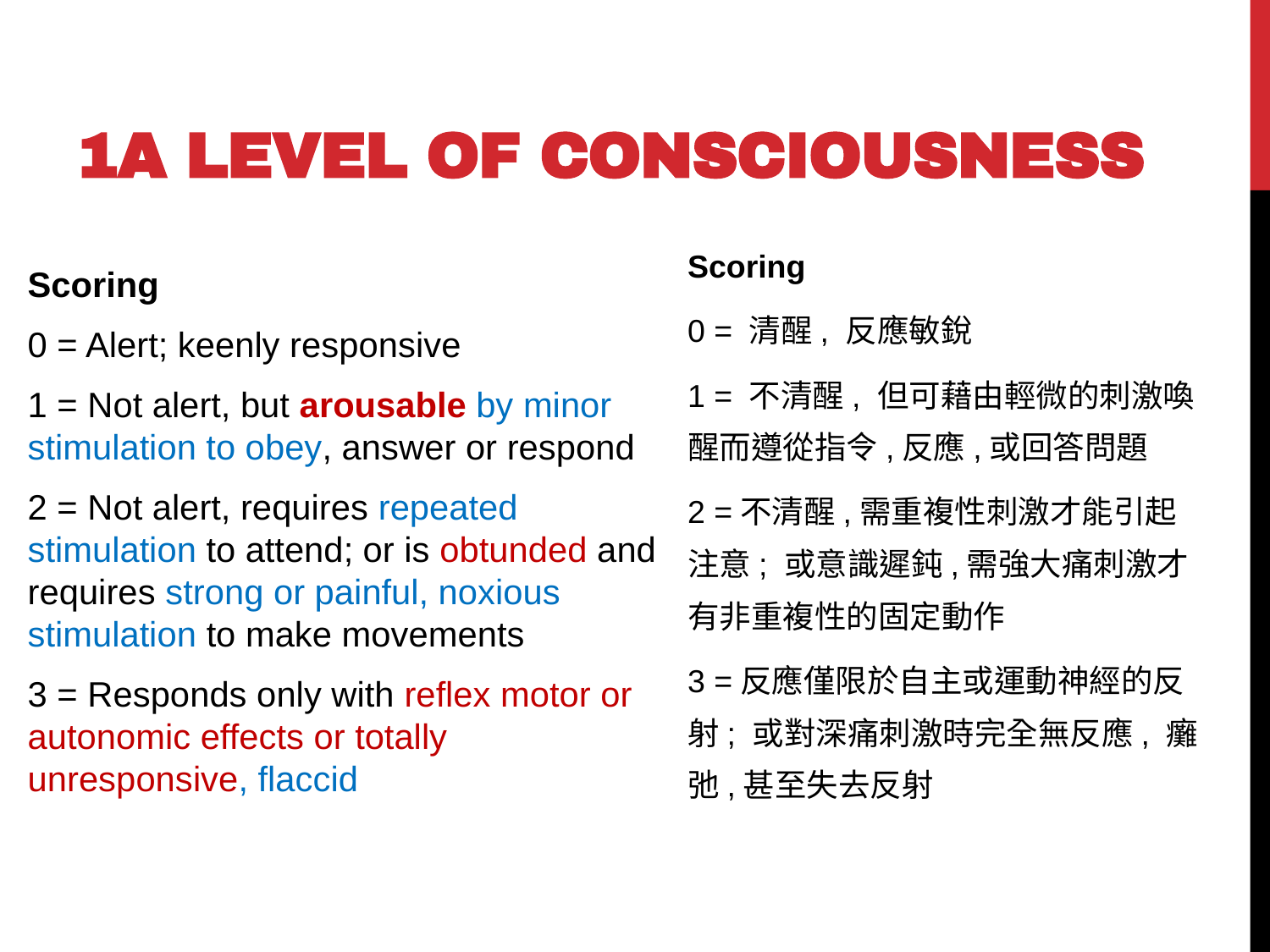

# 1a Level of Consciousness
Scoring
0 = 清醒, 反應敏銳
1 = 不清醒, 但可藉由輕微的刺激喚醒而遵從指令,反應,或回答問題
2 =不清醒,需重複性刺激才能引起注意; 或意識遲鈍,需強大痛刺激才有非重複性的固定動作
3 =反應僅限於自主或運動神經的反射; 或對深痛刺激時完全無反應, 癱弛,甚至失去反射
Scoring
0 = Alert; keenly responsive
1 = Not alert, but arousable by minor stimulation to obey, answer or respond
2 = Not alert, requires repeated stimulation to attend; or is obtunded and requires strong or painful, noxious stimulation to make movements
3 = Responds only with reflex motor or autonomic effects or totally unresponsive, flaccid